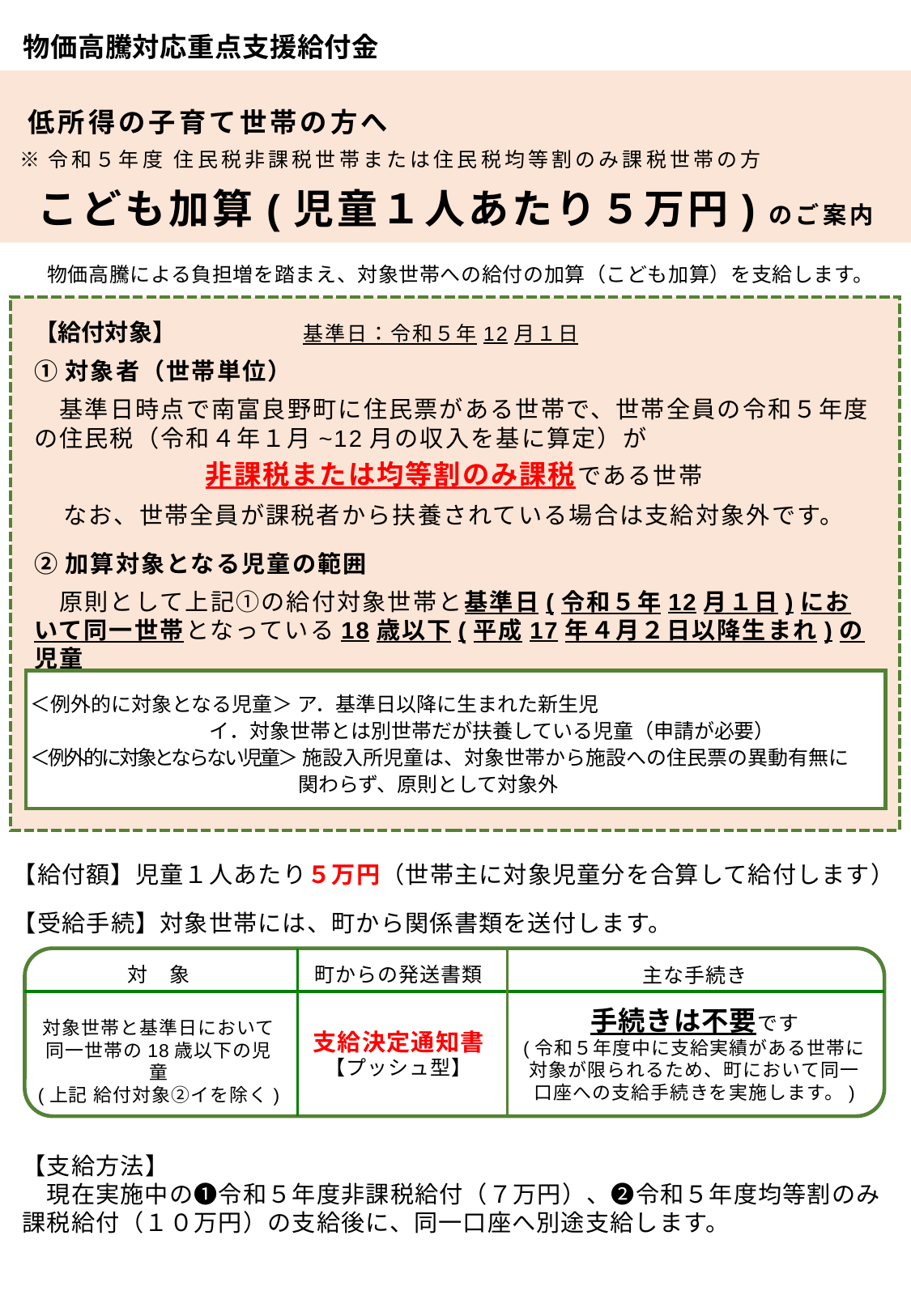

物価高騰対応重点支援給付金

 低所得の子育て世帯の方へ
 ※令和５年度 住民税非課税世帯または住民税均等割のみ課税世帯の方
こども加算(児童１人あたり５万円)のご案内
 物価高騰による負担増を踏まえ、対象世帯への給付の加算（こども加算）を支給します。

【給付対象】　　　　　基準日：令和５年12月１日
①対象者（世帯単位）
　基準日時点で南富良野町に住民票がある世帯で、世帯全員の令和５年度の住民税（令和４年１月~12月の収入を基に算定）が
非課税または均等割のみ課税である世帯
なお、世帯全員が課税者から扶養されている場合は支給対象外です。
②加算対象となる児童の範囲
　原則として上記①の給付対象世帯と基準日(令和５年12月１日)において同一世帯となっている18歳以下(平成17年４月２日以降生まれ)の児童
＜例外的に対象となる児童＞ ア．基準日以降に生まれた新生児
                                       イ．対象世帯とは別世帯だが扶養している児童（申請が必要）
＜例外的に対象とならない児童＞ 施設入所児童は、対象世帯から施設への住民票の異動有無に
　　　　　　　　　　　　　 関わらず、原則として対象外
【給付額】児童１人あたり５万円（世帯主に対象児童分を合算して給付します）
【受給手続】対象世帯には、町から関係書類を送付します。

対　象
対象世帯と基準日において同一世帯の18歳以下の児童
(上記 給付対象②イを除く)
町からの発送書類
支給決定通知書
【プッシュ型】
主な手続き
手続きは不要です
(令和５年度中に支給実績がある世帯に対象が限られるため、町において同一口座への支給手続きを実施します。)
【支給方法】
　現在実施中の❶令和５年度非課税給付（７万円）、❷令和５年度均等割のみ課税給付（１０万円）の支給後に、同一口座へ別途支給します。